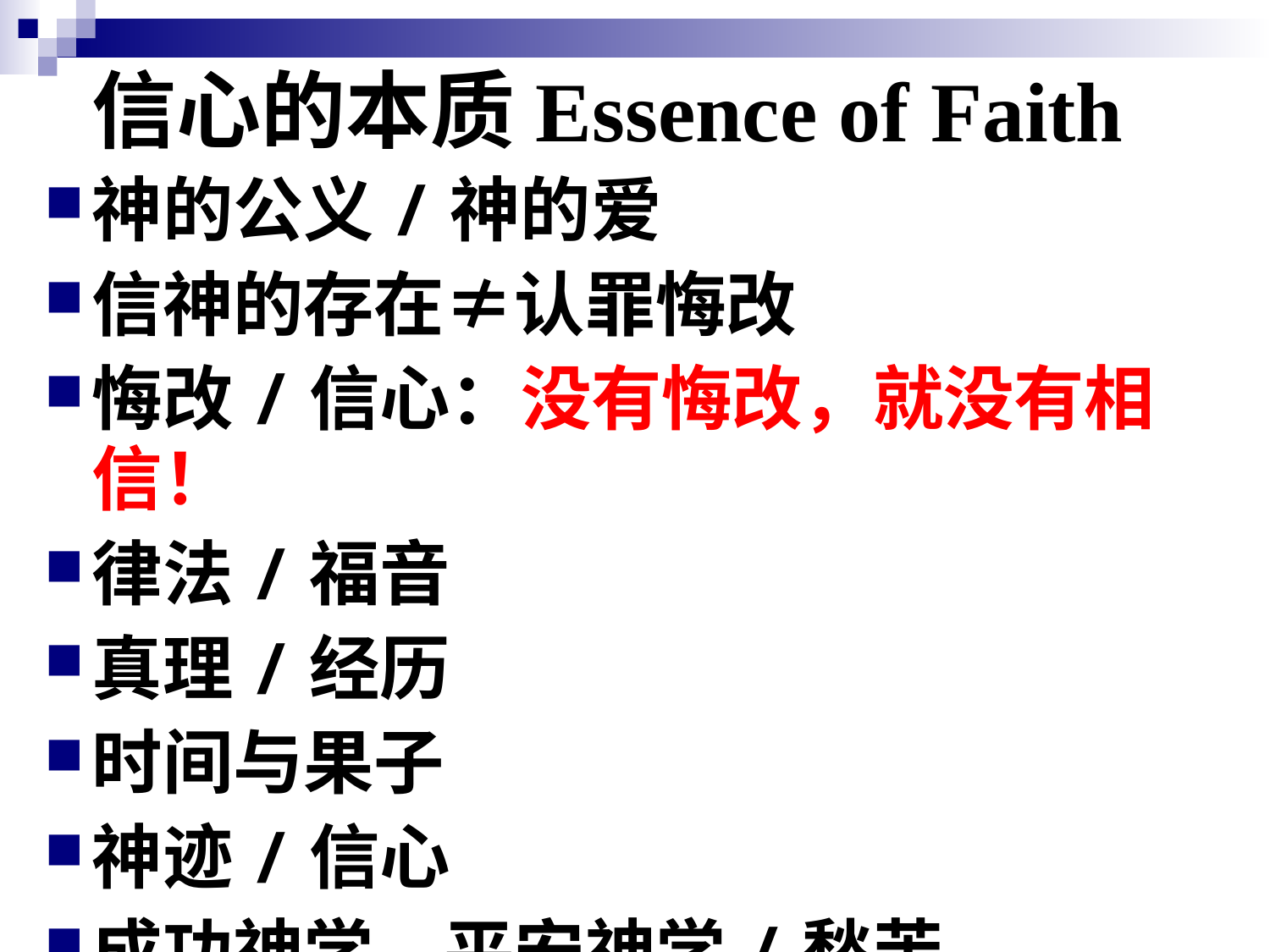

# 信心的本质Essence of Faith
神的公义/神的爱
信神的存在≠认罪悔改
悔改/信心：没有悔改，就没有相信！
律法/福音
真理/经历
时间与果子
神迹/信心
成功神学、平安神学/愁苦